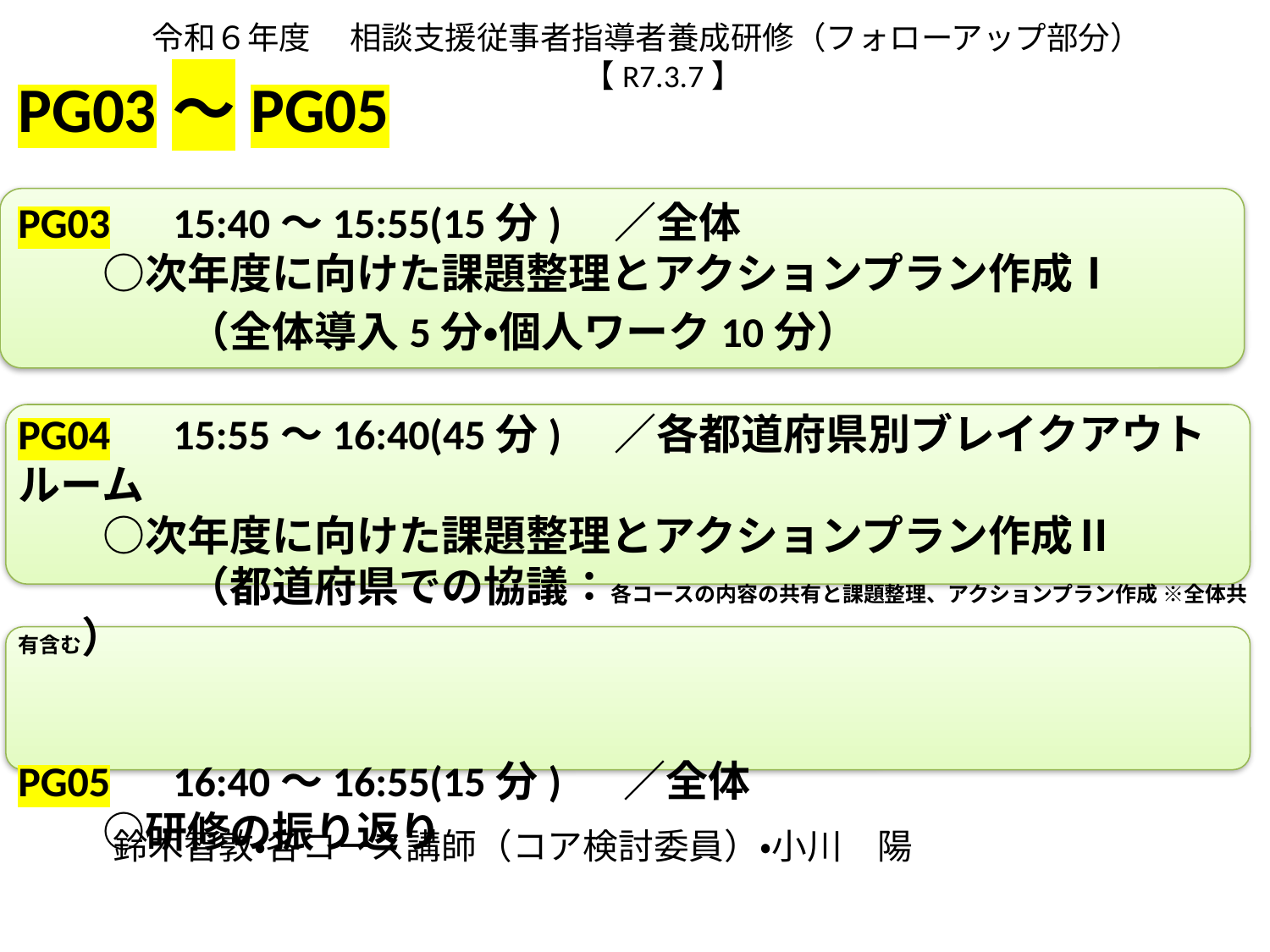

令和６年度 　相談支援従事者指導者養成研修（フォローアップ部分）　【R7.3.7】
PG03～PG05

PG03　15:40～15:55(15分)　／全体
　　○次年度に向けた課題整理とアクションプラン作成Ⅰ
　　　　（全体導入5分・個人ワーク10分）

PG04　15:55～16:40(45分)　／各都道府県別ブレイクアウトルーム
　　○次年度に向けた課題整理とアクションプラン作成Ⅱ
　　　　（都道府県での協議：各コースの内容の共有と課題整理、アクションプラン作成 ※全体共有含む）

PG05　16:40～16:55(15分)　 ／全体
　　○研修の振り返り

鈴木智敦・各コース講師（コア検討委員）・小川　陽